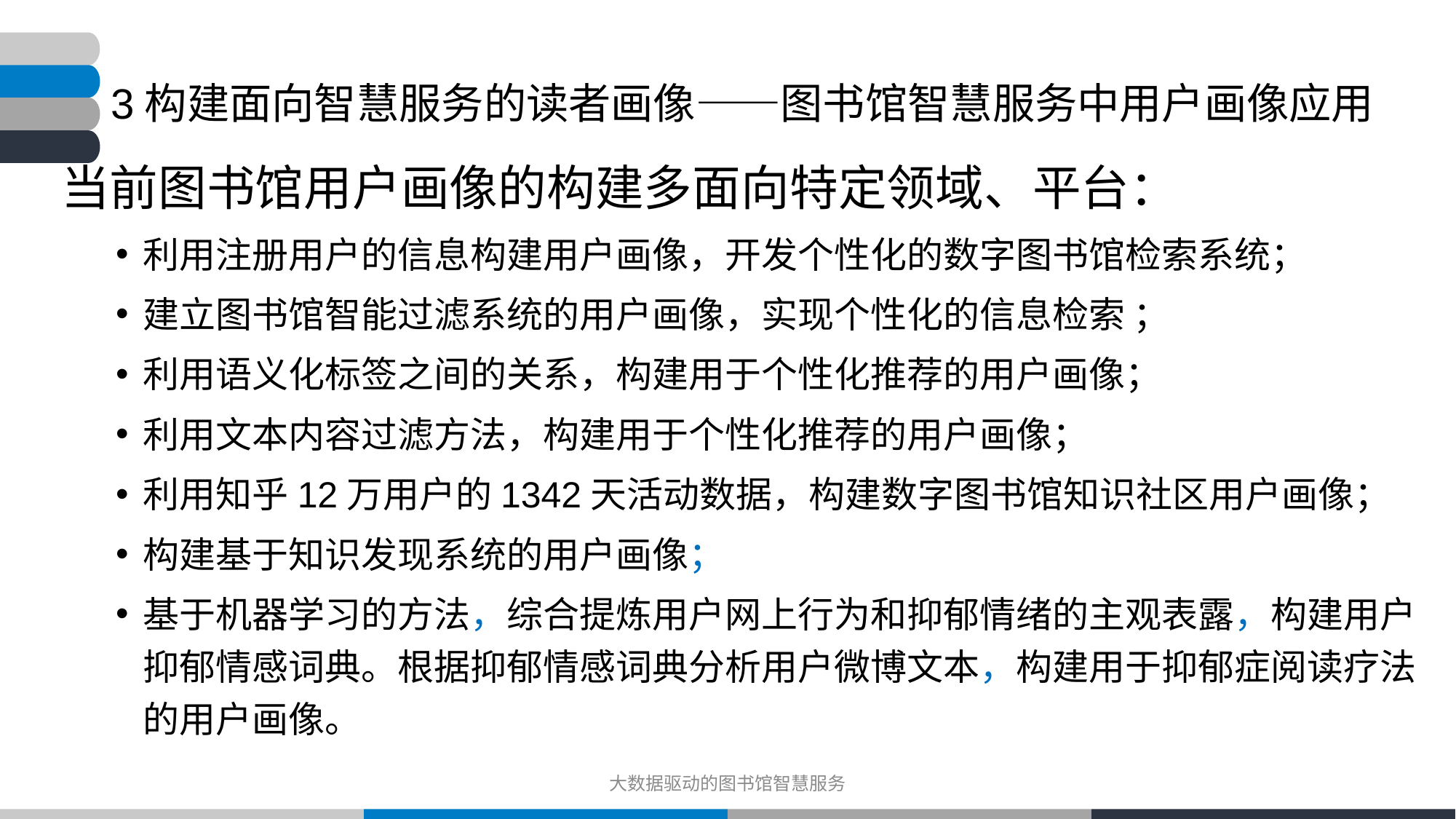

# 3构建面向智慧服务的读者画像——图书馆智慧服务中用户画像应用

当前图书馆用户画像的构建多面向特定领域、平台：
利用注册用户的信息构建用户画像，开发个性化的数字图书馆检索系统；
建立图书馆智能过滤系统的用户画像，实现个性化的信息检索 ；
利用语义化标签之间的关系，构建用于个性化推荐的用户画像；
利用文本内容过滤方法，构建用于个性化推荐的用户画像；
利用知乎12万用户的1342天活动数据，构建数字图书馆知识社区用户画像；
构建基于知识发现系统的用户画像；
基于机器学习的方法，综合提炼用户网上行为和抑郁情绪的主观表露，构建用户抑郁情感词典。根据抑郁情感词典分析用户微博文本，构建用于抑郁症阅读疗法的用户画像。

大数据驱动的图书馆智慧服务
16